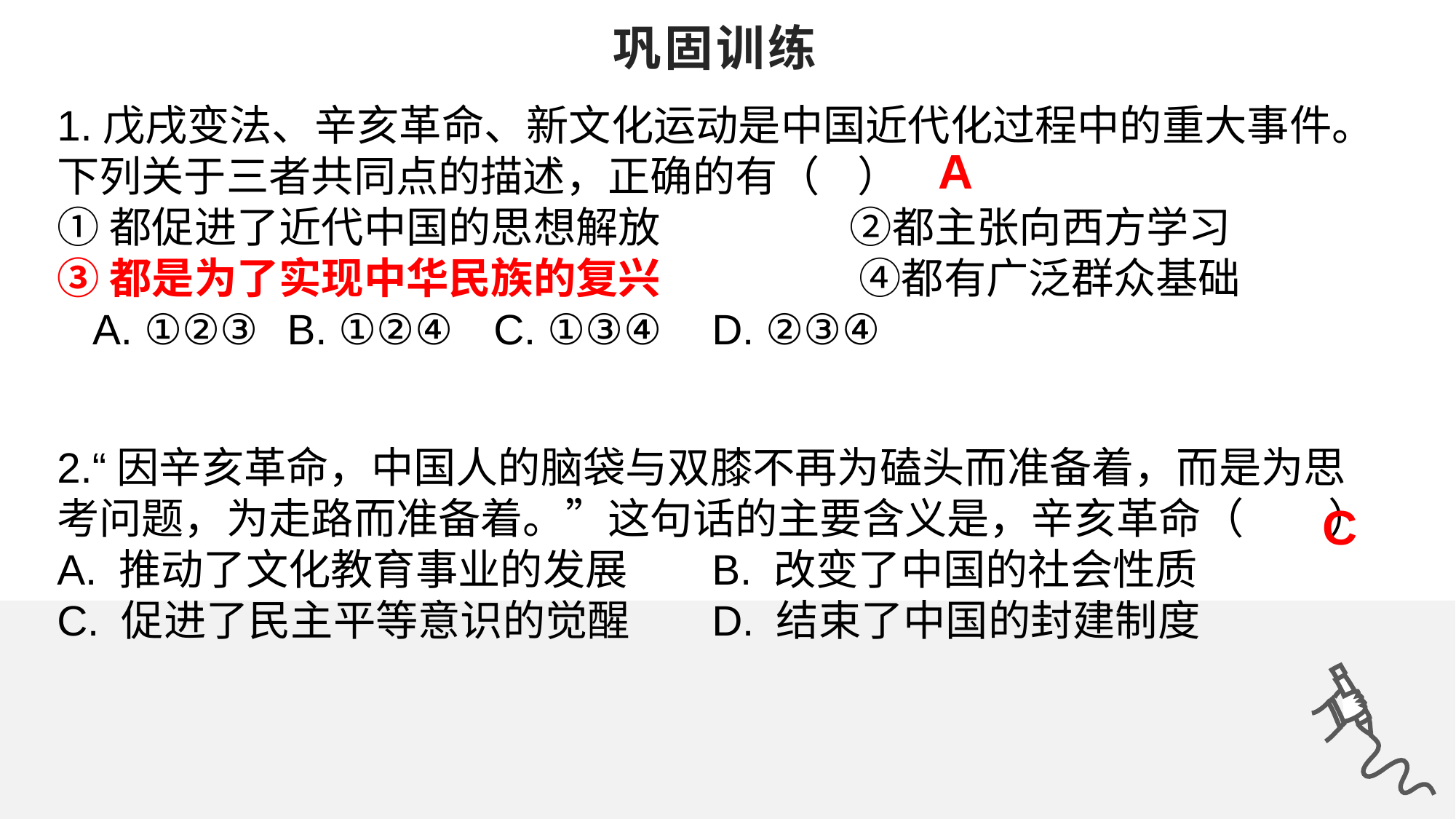

# 巩固训练
1.戊戌变法、辛亥革命、新文化运动是中国近代化过程中的重大事件。下列关于三者共同点的描述，正确的有（    ）①都促进了近代中国的思想解放                    ②都主张向西方学习              ③都是为了实现中华民族的复兴                     ④都有广泛群众基础
   A. ①②③	 B. ①②④	C. ①③④	D. ②③④

2.“因辛亥革命，中国人的脑袋与双膝不再为磕头而准备着，而是为思考问题，为走路而准备着。”这句话的主要含义是，辛亥革命（　　）
A. 推动了文化教育事业的发展	B. 改变了中国的社会性质
C. 促进了民主平等意识的觉醒	D. 结束了中国的封建制度

A
C